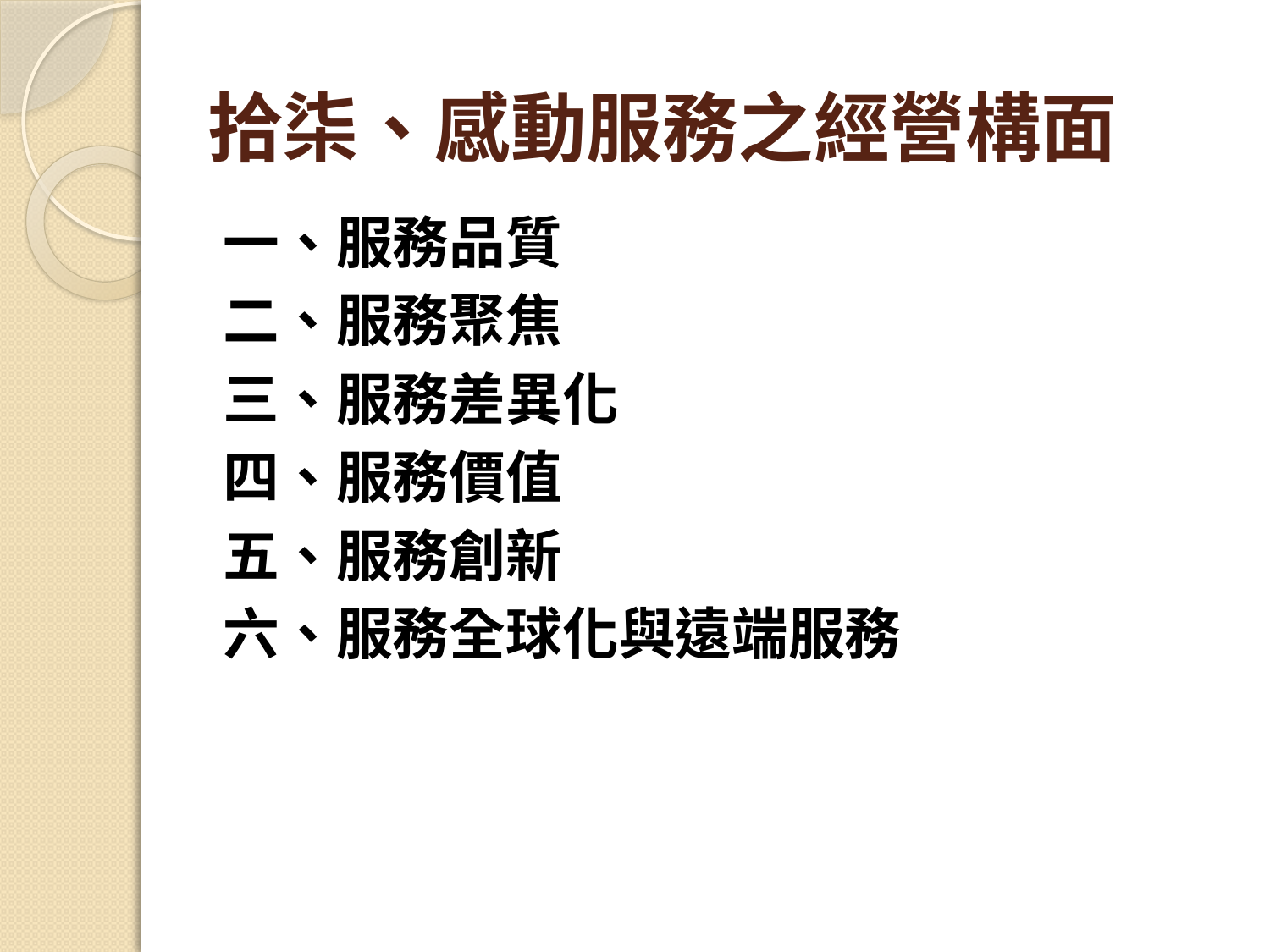

# 拾柒、感動服務之經營構面
一、服務品質
二、服務聚焦
三、服務差異化
四、服務價值
五、服務創新
六、服務全球化與遠端服務